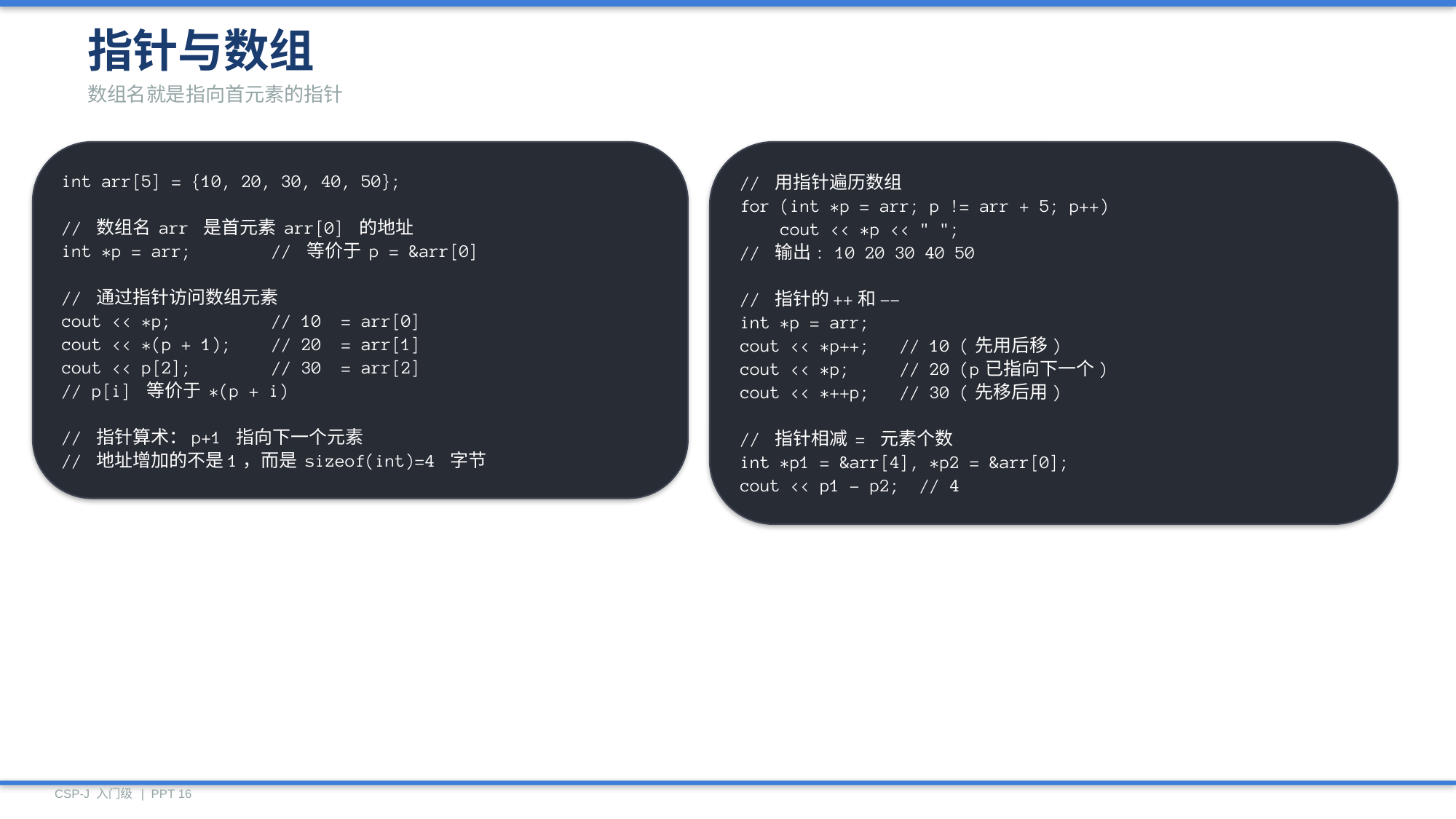

指针与数组
数组名就是指向首元素的指针
int arr[5] = {10, 20, 30, 40, 50};

// 数组名 arr 是首元素 arr[0] 的地址
int *p = arr;        // 等价于 p = &arr[0]

// 通过指针访问数组元素
cout << *p;          // 10  = arr[0]
cout << *(p + 1);    // 20  = arr[1]
cout << p[2];        // 30  = arr[2]
// p[i] 等价于 *(p + i)

// 指针算术：p+1 指向下一个元素
// 地址增加的不是1，而是 sizeof(int)=4 字节
// 用指针遍历数组
for (int *p = arr; p != arr + 5; p++)
    cout << *p << " ";
// 输出: 10 20 30 40 50

// 指针的++和--
int *p = arr;
cout << *p++;   // 10 (先用后移)
cout << *p;     // 20 (p已指向下一个)
cout << *++p;   // 30 (先移后用)

// 指针相减 = 元素个数
int *p1 = &arr[4], *p2 = &arr[0];
cout << p1 - p2;  // 4

CSP-J 入门级  |  PPT 16